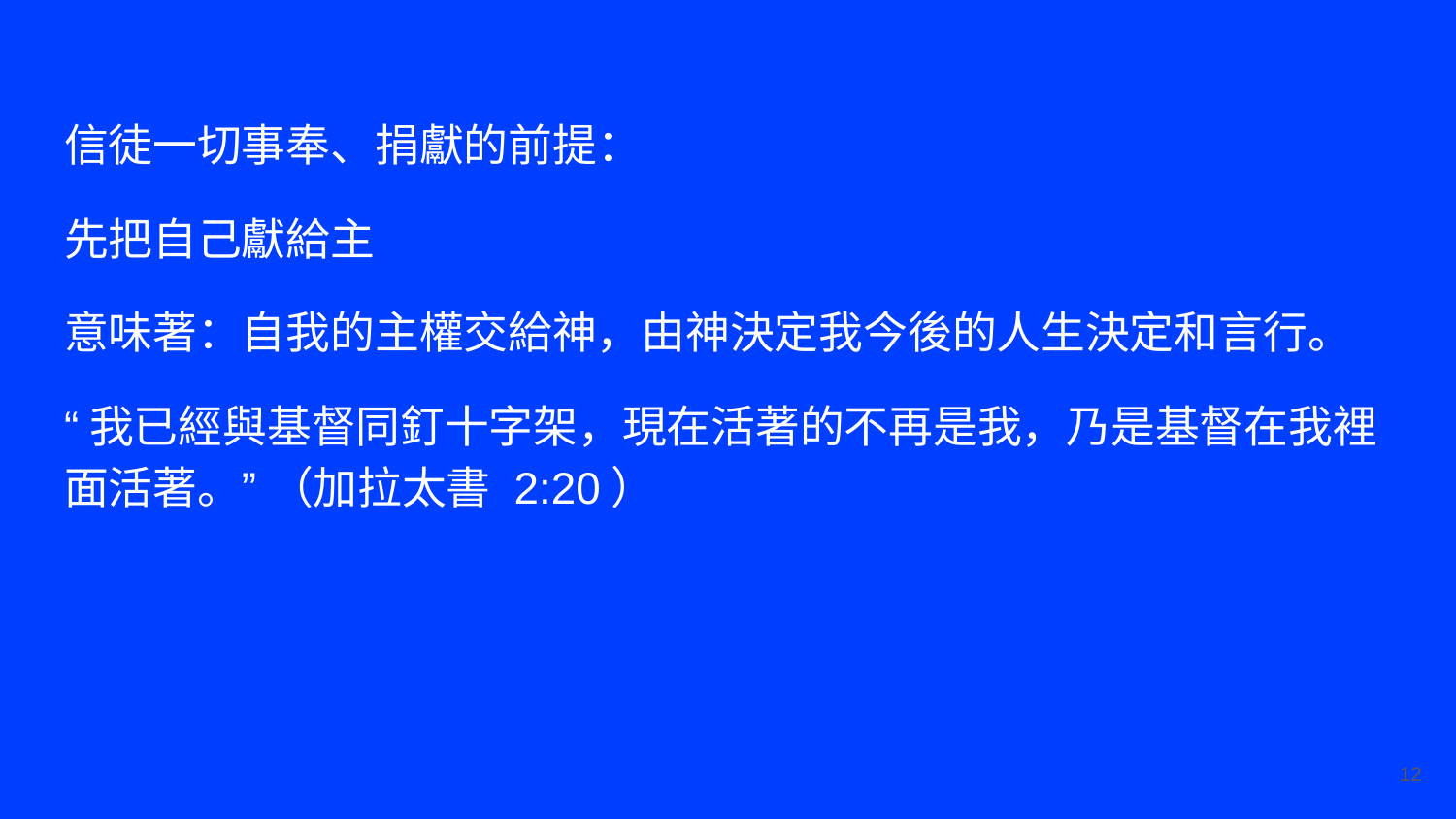

信徒一切事奉、捐獻的前提：
先把自己獻給主
意味著：自我的主權交給神，由神決定我今後的人生決定和言行。
“我已經與基督同釘十字架，現在活著的不再是我，乃是基督在我裡面活著。” （加拉太書 2:20）

12